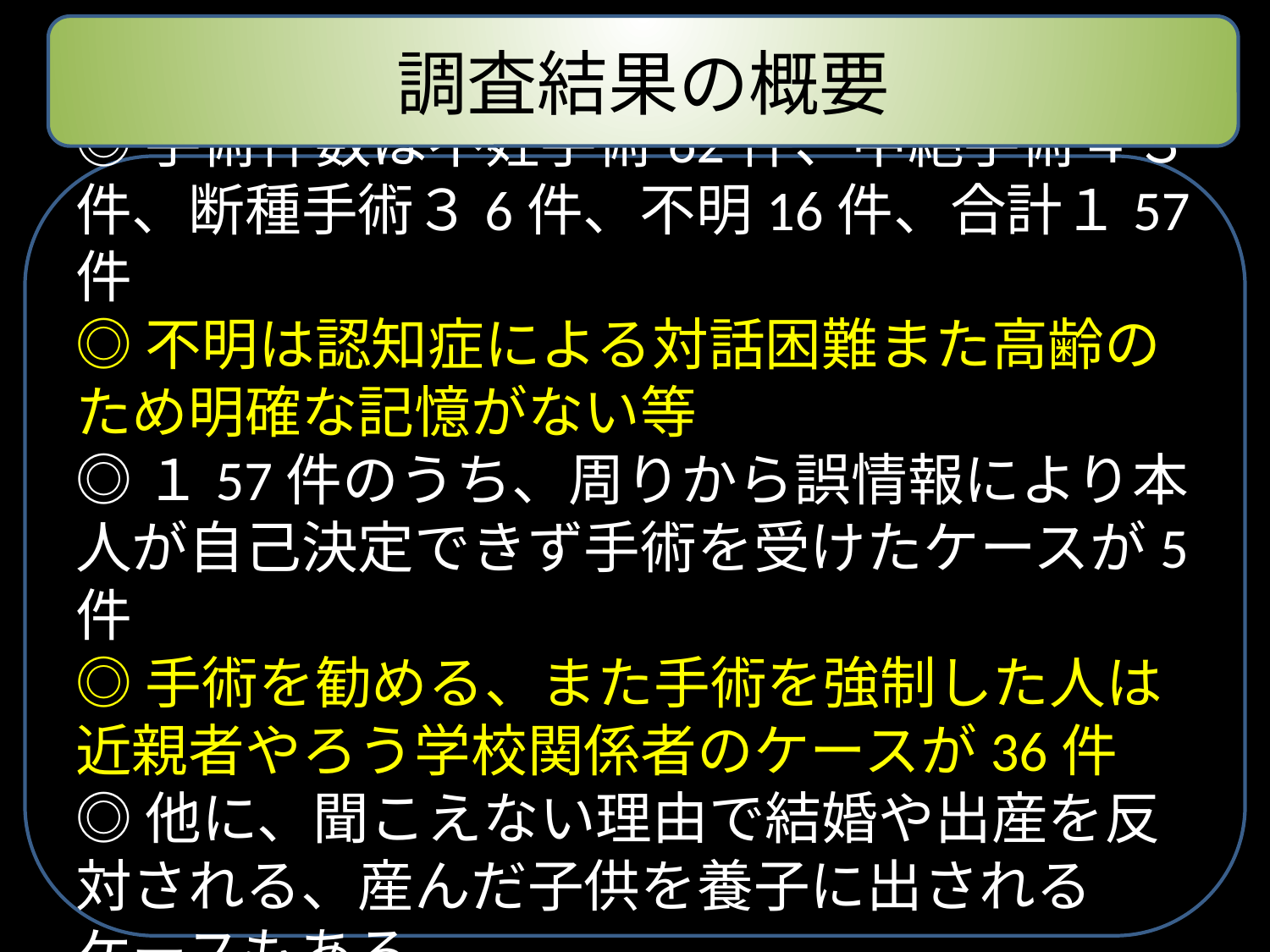

調査結果の概要
◎手術件数は不妊手術62件、中絶手術４３件、断種手術３6件、不明16件、合計１57件
◎不明は認知症による対話困難また高齢のため明確な記憶がない等
◎１57件のうち、周りから誤情報により本人が自己決定できず手術を受けたケースが5件
◎手術を勧める、また手術を強制した人は近親者やろう学校関係者のケースが36件
◎他に、聞こえない理由で結婚や出産を反対される、産んだ子供を養子に出されるケースもある